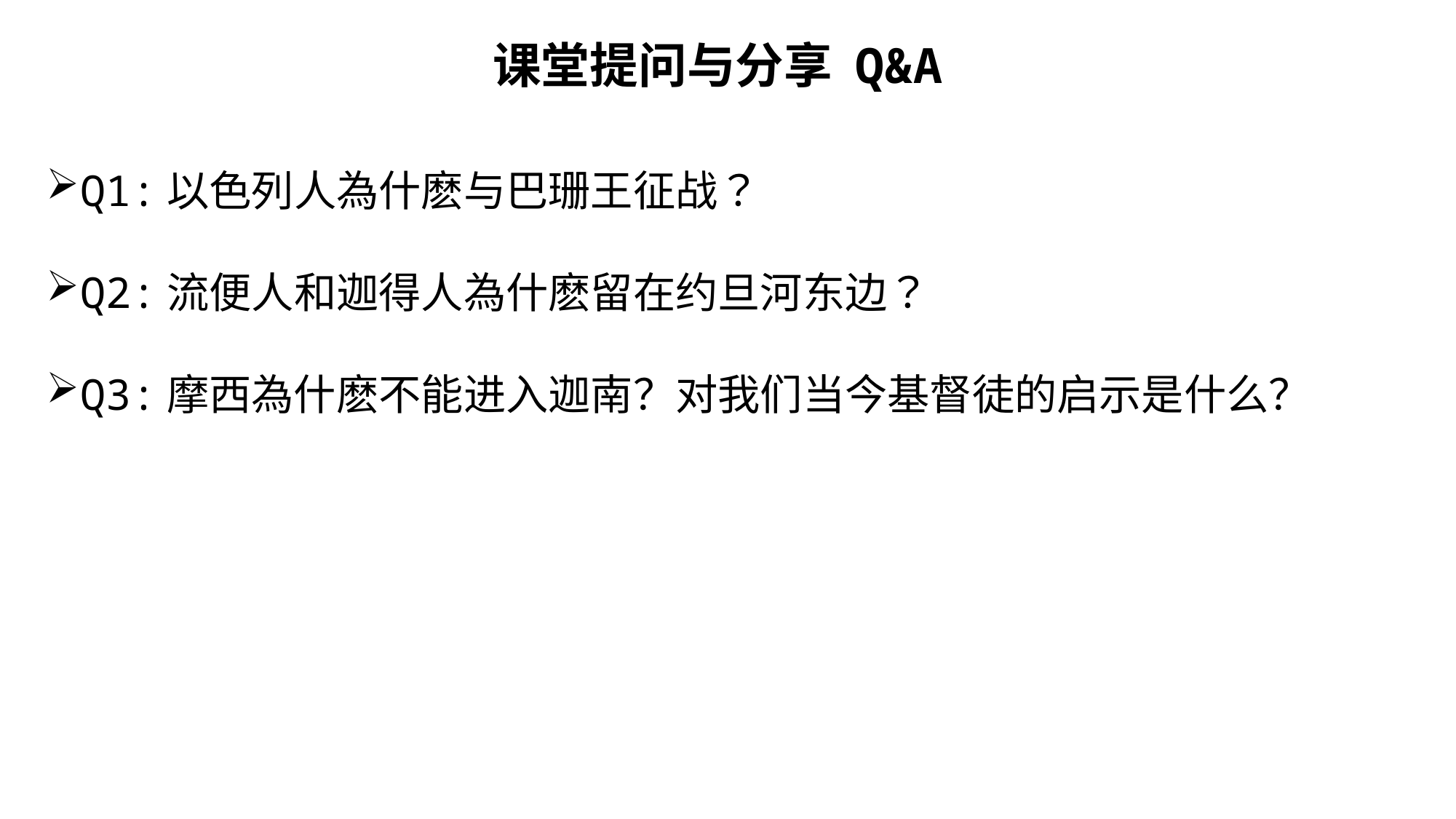

课堂提问与分享 Q&A

Q1:以色列人為什麽与巴珊王征战？

Q2:流便人和迦得人為什麽留在约旦河东边？

Q3:摩西為什麽不能进入迦南？对我们当今基督徒的启示是什么？